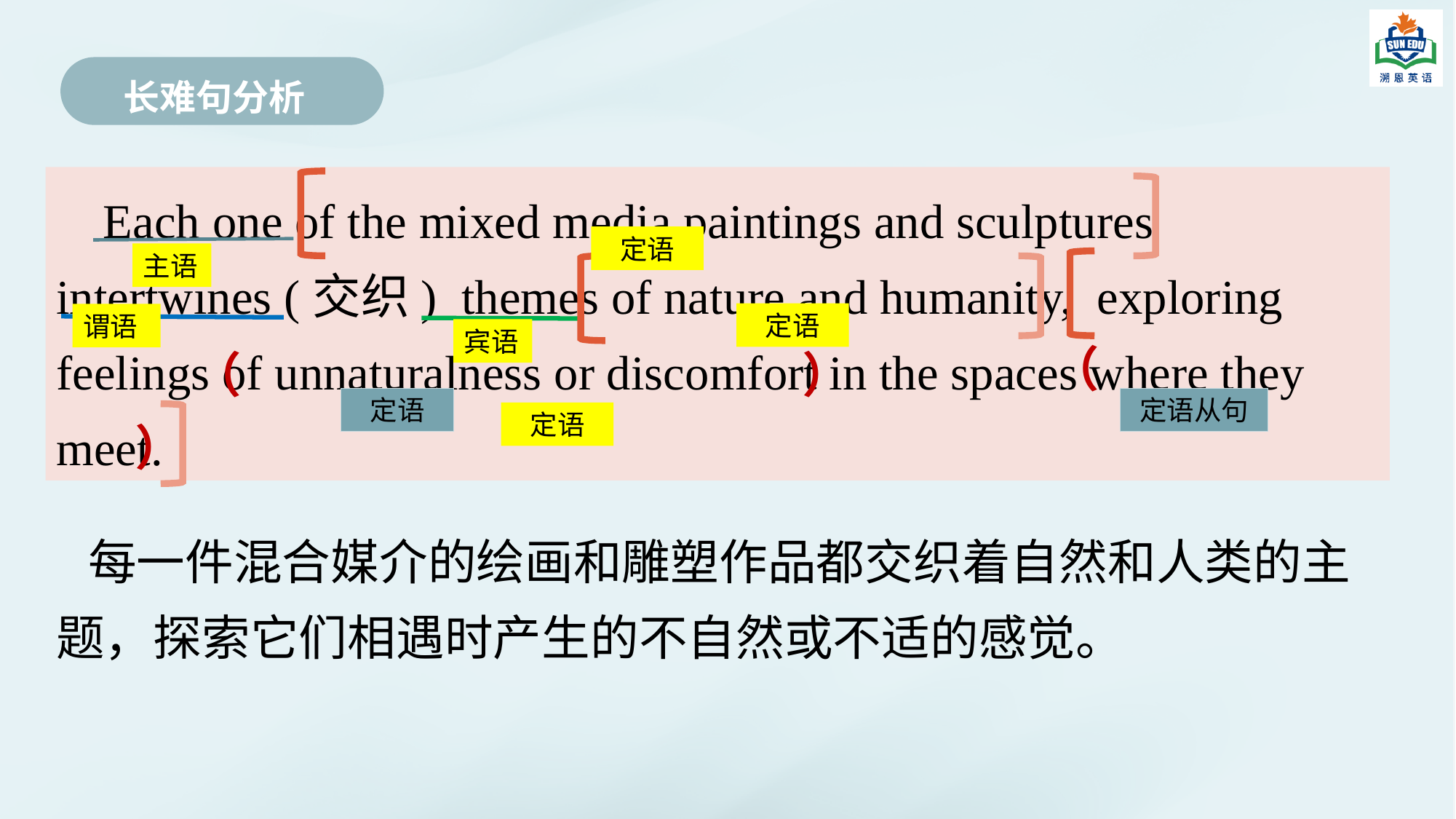

#

长难句分析

 Each one of the mixed media paintings and sculptures intertwines (交织)  themes of nature and humanity,  exploring  feelings of unnaturalness or discomfort in the spaces where they meet.

定语
主语

定语
谓语
宾语
（
（
）
定语
定语从句
定语

）
每一件混合媒介的绘画和雕塑作品都交织着自然和人类的主题，探索它们相遇时产生的不自然或不适的感觉。